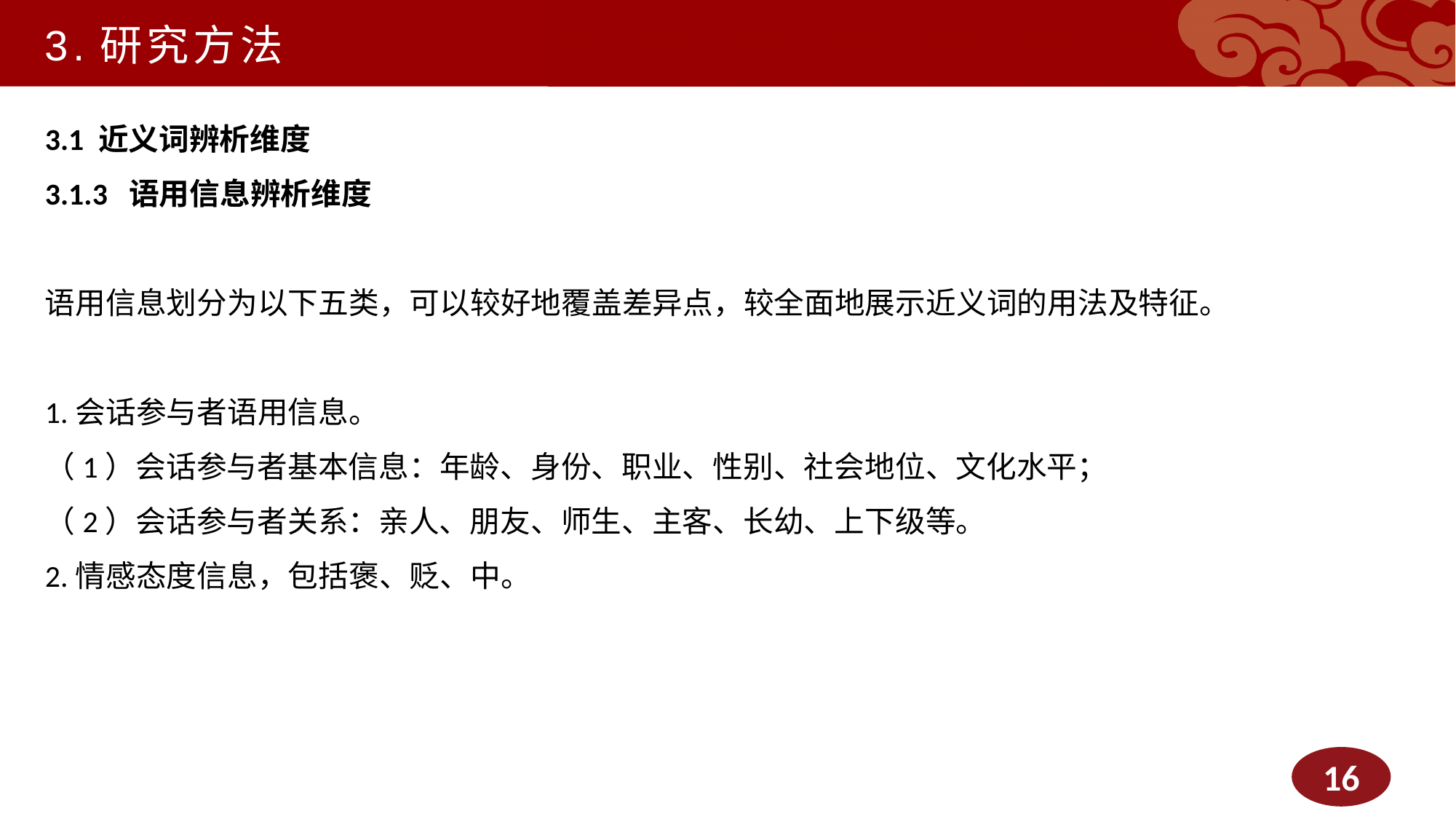

3.研究方法
3.1 近义词辨析维度
3.1.3  语用信息辨析维度

语用信息划分为以下五类，可以较好地覆盖差异点，较全面地展示近义词的用法及特征。

1.会话参与者语用信息。
（1）会话参与者基本信息：年龄、身份、职业、性别、社会地位、文化水平；
（2）会话参与者关系：亲人、朋友、师生、主客、长幼、上下级等。
2.情感态度信息，包括褒、贬、中。